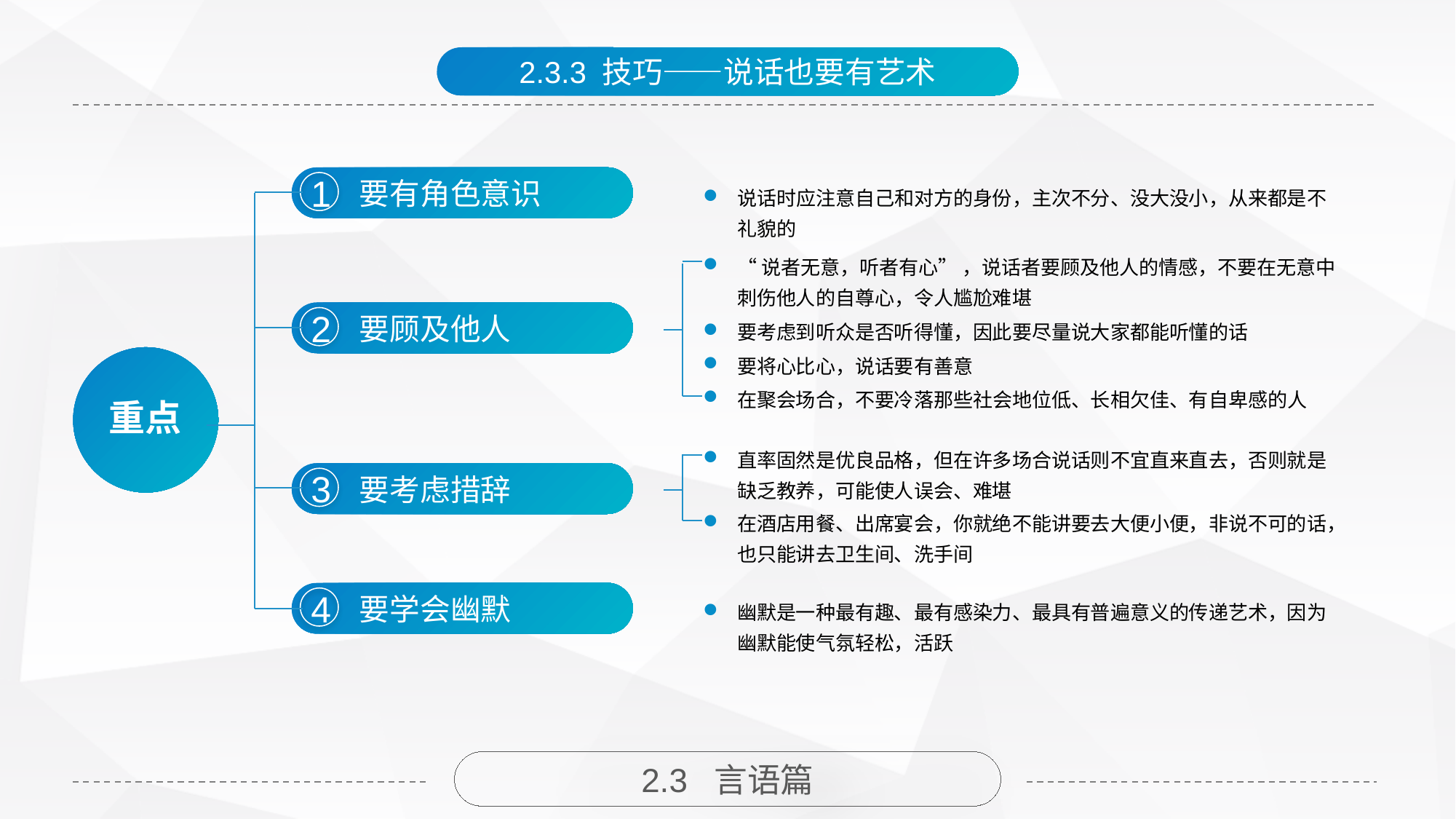

2.3.3 技巧——说话也要有艺术
1

要有角色意识
说话时应注意自己和对方的身份，主次不分、没大没小，从来都是不礼貌的
“说者无意，听者有心” ，说话者要顾及他人的情感，不要在无意中刺伤他人的自尊心，令人尴尬难堪
要考虑到听众是否听得懂，因此要尽量说大家都能听懂的话
要将心比心，说话要有善意
在聚会场合，不要冷落那些社会地位低、长相欠佳、有自卑感的人
直率固然是优良品格，但在许多场合说话则不宜直来直去，否则就是缺乏教养，可能使人误会、难堪
在酒店用餐、出席宴会，你就绝不能讲要去大便小便，非说不可的话，也只能讲去卫生间、洗手间
幽默是一种最有趣、最有感染力、最具有普遍意义的传递艺术，因为幽默能使气氛轻松，活跃
2

要顾及他人

重点
3

要考虑措辞
4

要学会幽默
2.3  言语篇